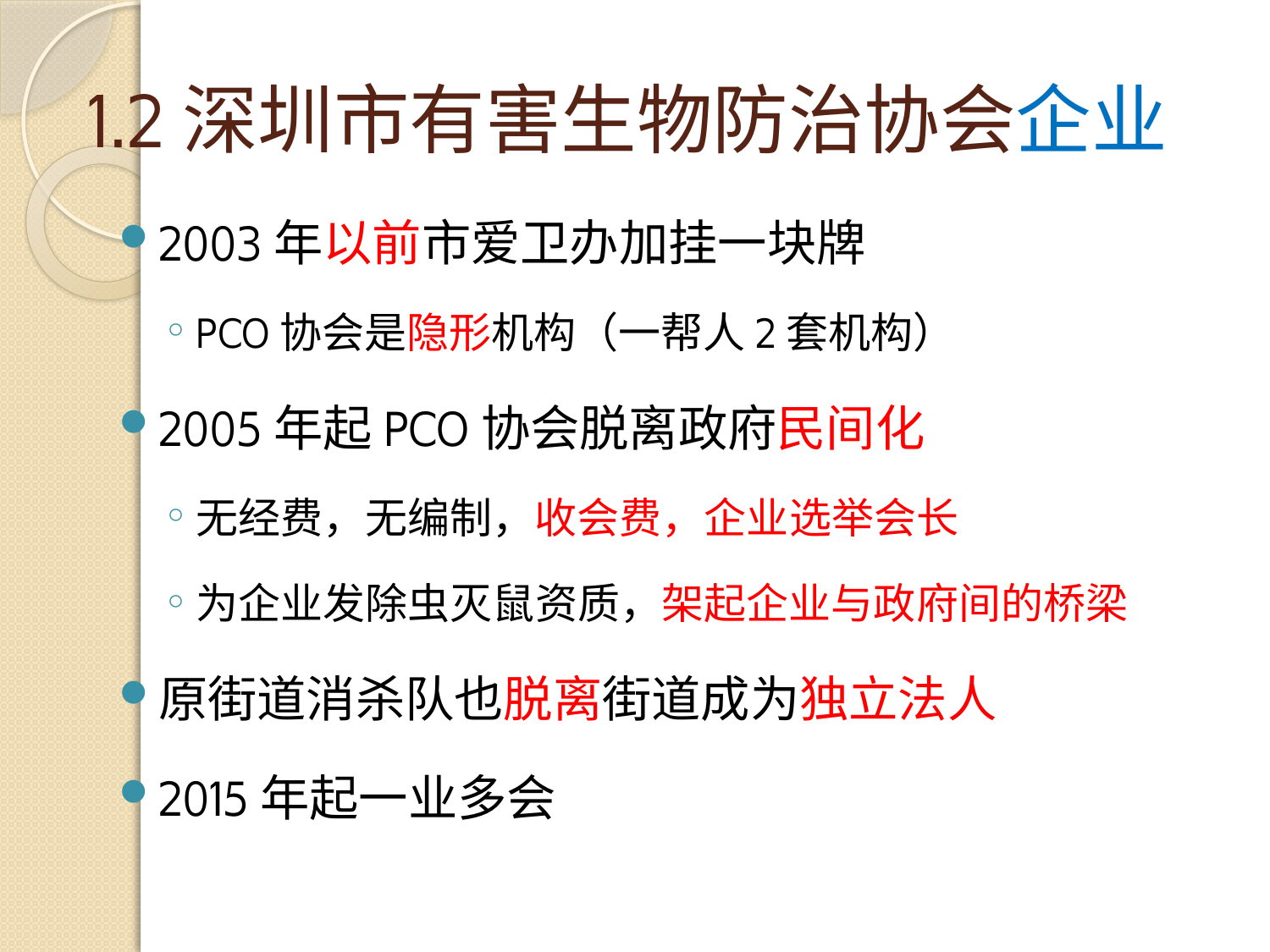

# 1.2深圳市有害生物防治协会企业
2003年以前市爱卫办加挂一块牌
PCO协会是隐形机构（一帮人2套机构）
2005年起PCO协会脱离政府民间化
无经费，无编制，收会费，企业选举会长
为企业发除虫灭鼠资质，架起企业与政府间的桥梁
原街道消杀队也脱离街道成为独立法人
2015年起一业多会